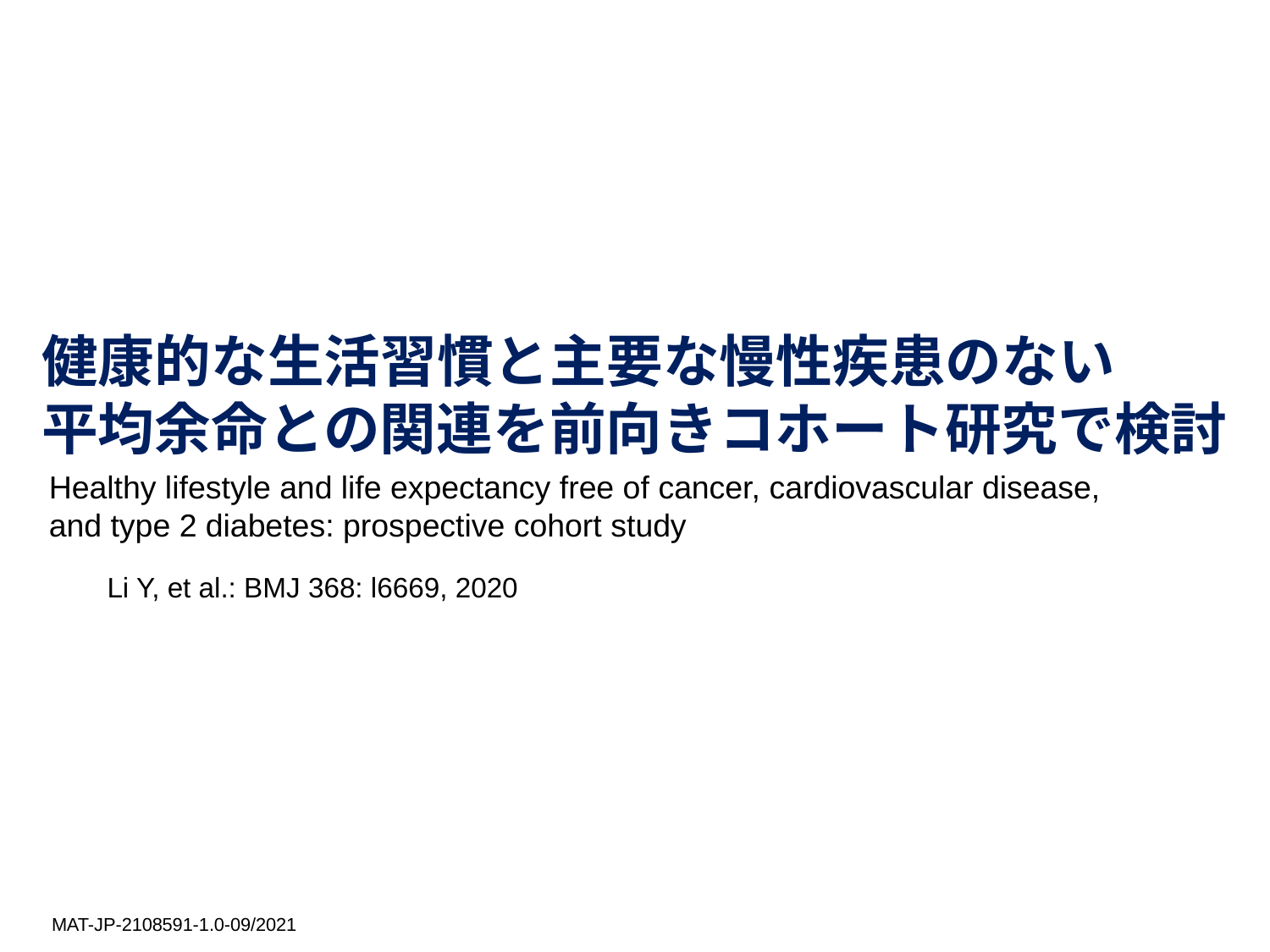

健康的な生活習慣と主要な慢性疾患のない
平均余命との関連を前向きコホート研究で検討
Healthy lifestyle and life expectancy free of cancer, cardiovascular disease, and type 2 diabetes: prospective cohort study
Li Y, et al.: BMJ 368: l6669, 2020
MAT-JP-2108591-1.0-09/2021